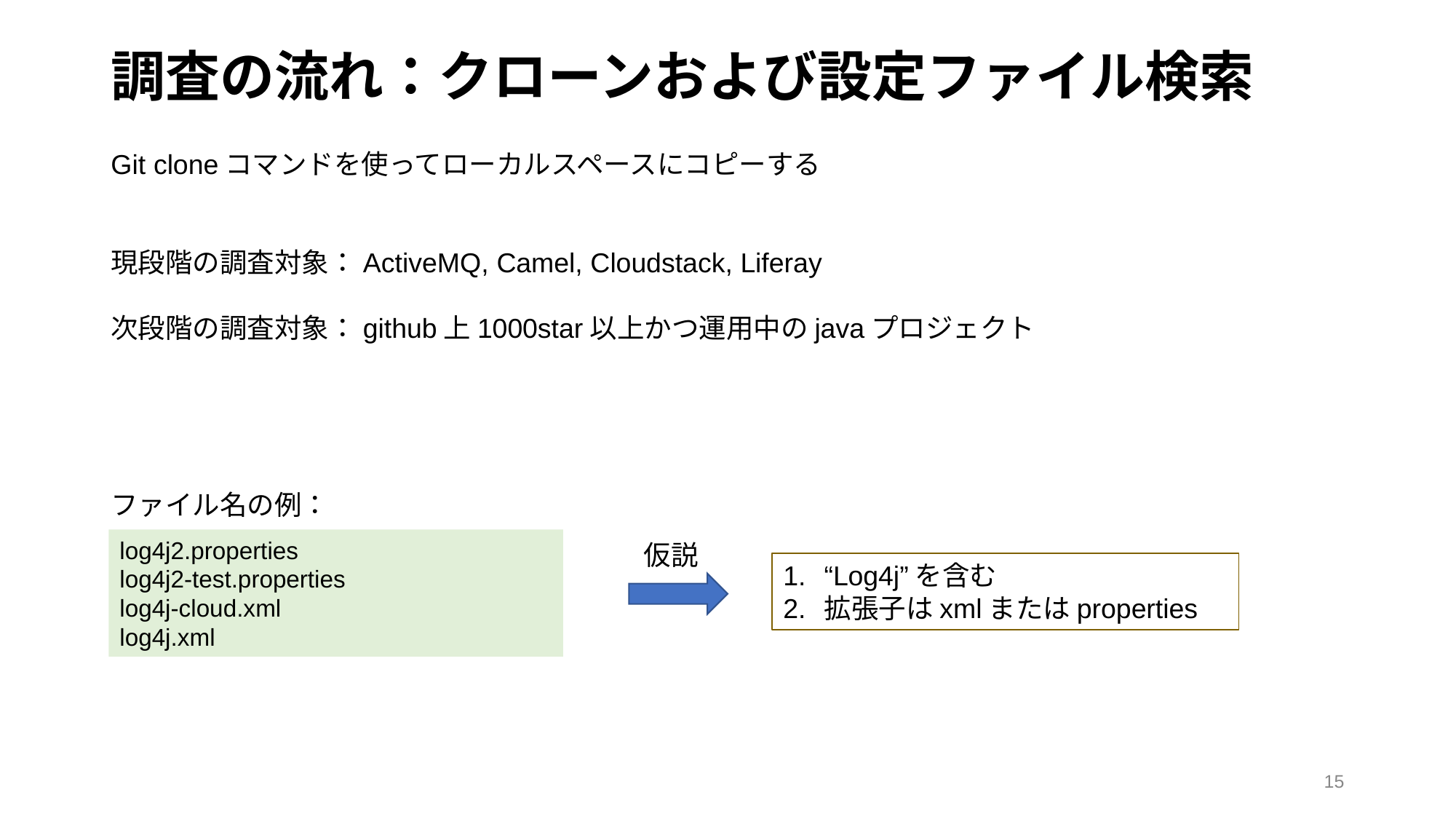

調査の流れ：クローンおよび設定ファイル検索
Git cloneコマンドを使ってローカルスペースにコピーする

現段階の調査対象：ActiveMQ, Camel, Cloudstack, Liferay

次段階の調査対象：github上1000star以上かつ運用中のjavaプロジェクト

ファイル名の例：
log4j2.properties
log4j2-test.properties
log4j-cloud.xml
log4j.xml
仮説
“Log4j”を含む
拡張子はxmlまたはproperties

15